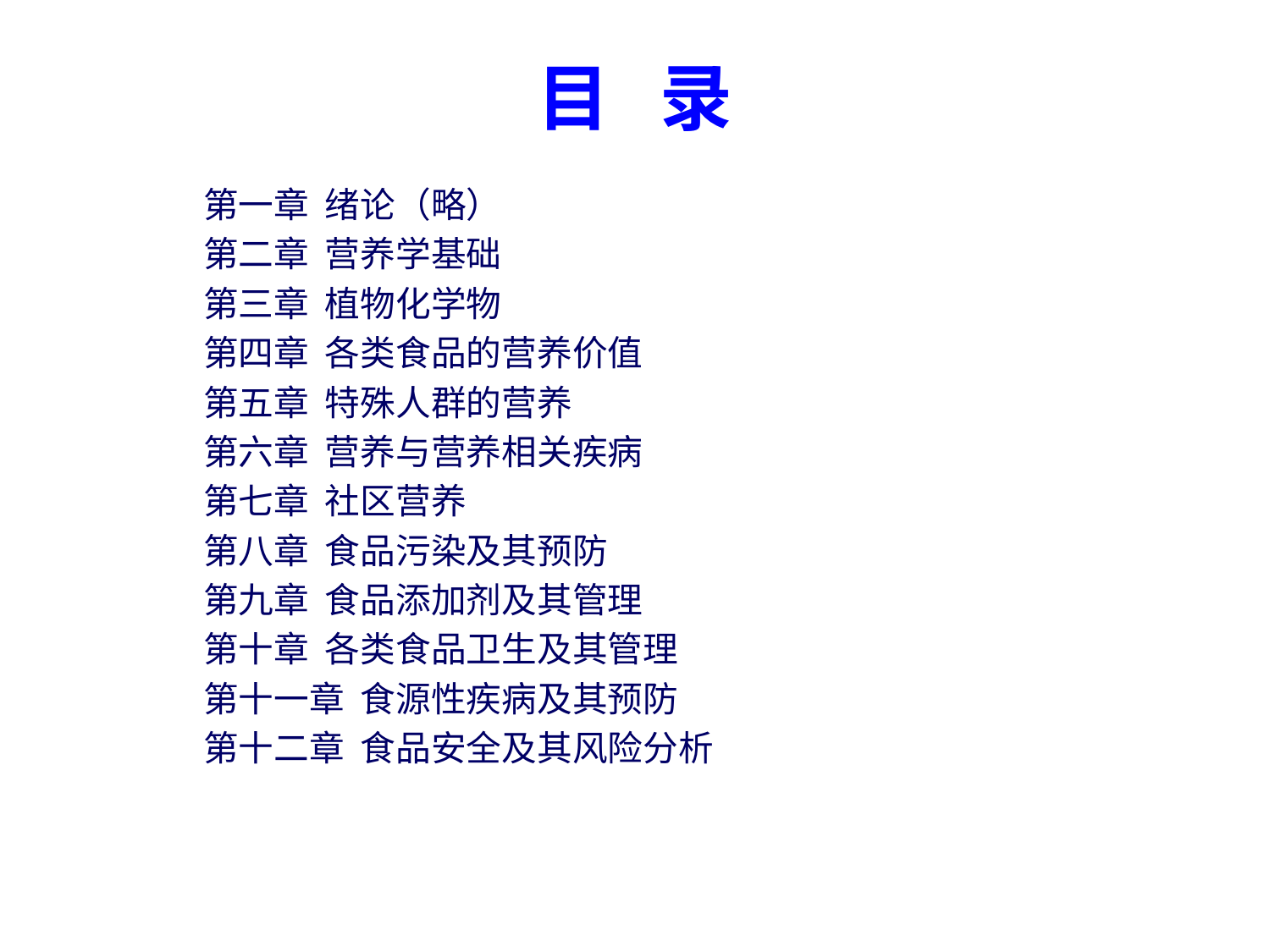

# 目   录
第一章  绪论（略）
第二章  营养学基础
第三章  植物化学物
第四章  各类食品的营养价值
第五章  特殊人群的营养
第六章  营养与营养相关疾病
第七章  社区营养
第八章  食品污染及其预防
第九章  食品添加剂及其管理
第十章  各类食品卫生及其管理
第十一章  食源性疾病及其预防
第十二章  食品安全及其风险分析